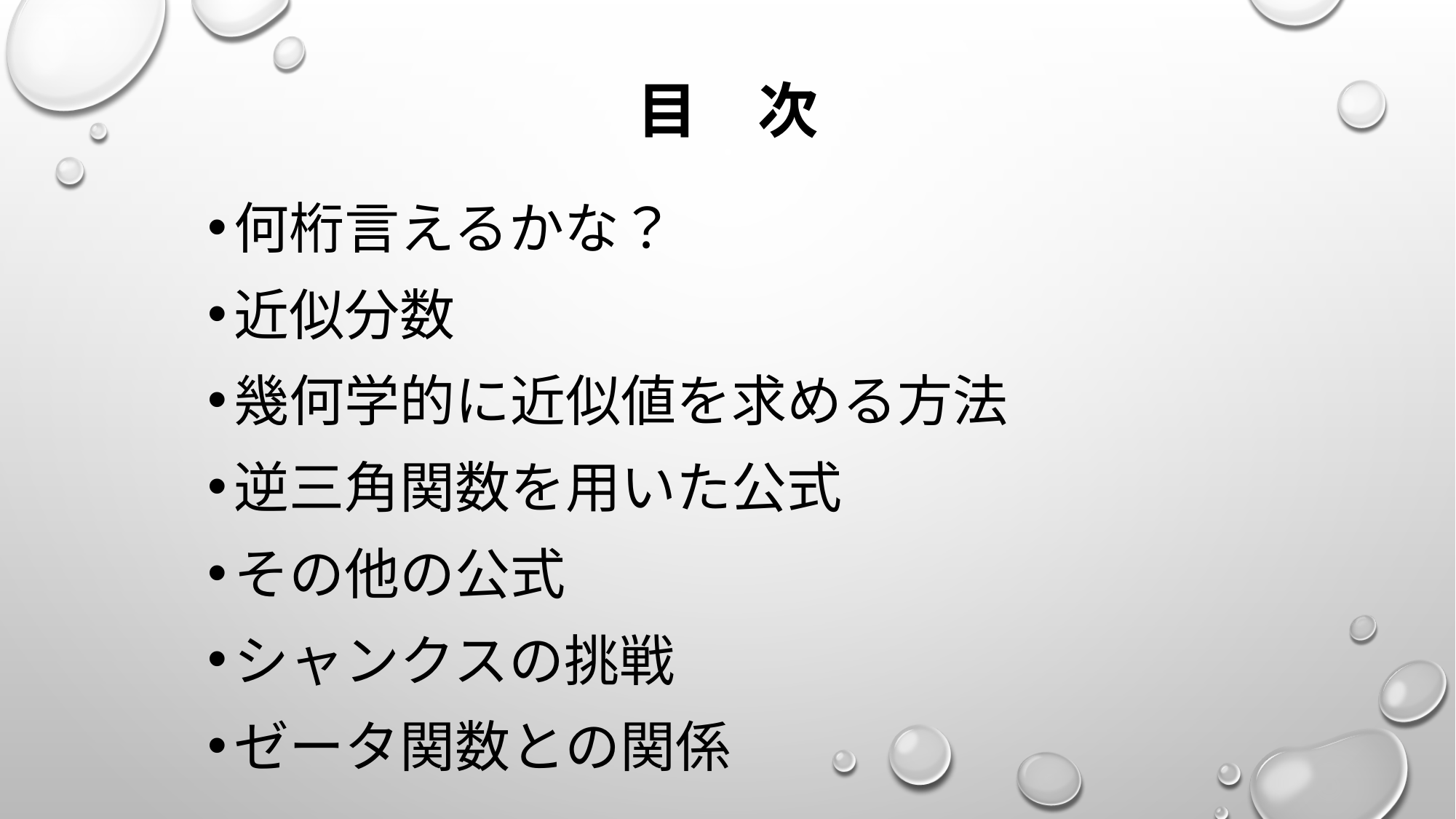

# 目　次
何桁言えるかな？
近似分数
幾何学的に近似値を求める方法
逆三角関数を用いた公式
その他の公式
シャンクスの挑戦
ゼータ関数との関係